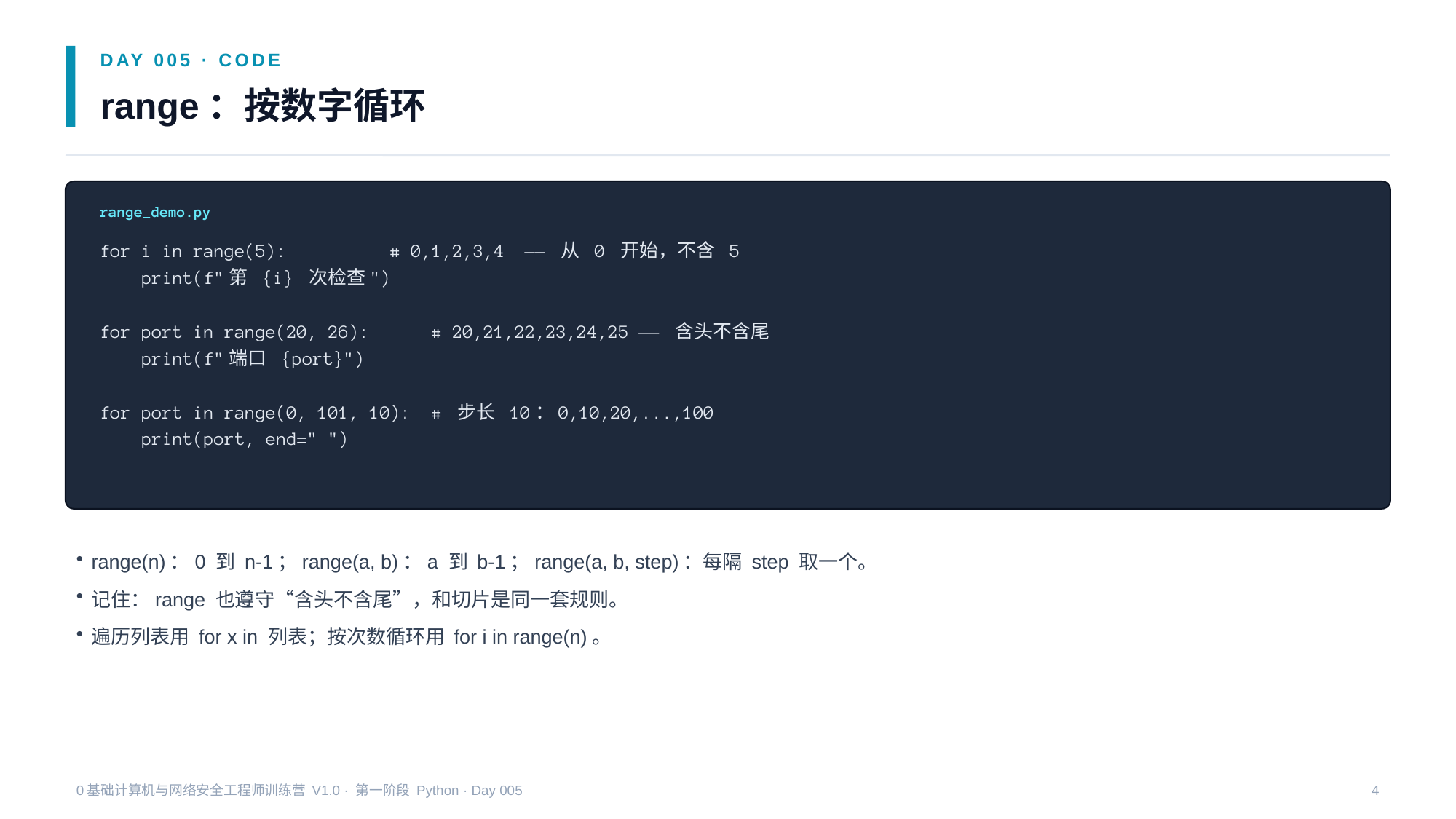

DAY 005 · CODE

range：按数字循环

range_demo.py
for i in range(5):          # 0,1,2,3,4  —— 从 0 开始，不含 5
    print(f"第 {i} 次检查")

for port in range(20, 26):      # 20,21,22,23,24,25 —— 含头不含尾
    print(f"端口 {port}")

for port in range(0, 101, 10):  # 步长 10：0,10,20,...,100
    print(port, end=" ")

range(n)：0 到 n-1；range(a, b)：a 到 b-1；range(a, b, step)：每隔 step 取一个。
记住：range 也遵守“含头不含尾”，和切片是同一套规则。
遍历列表用 for x in 列表；按次数循环用 for i in range(n)。
0基础计算机与网络安全工程师训练营 V1.0 · 第一阶段 Python · Day 005
4